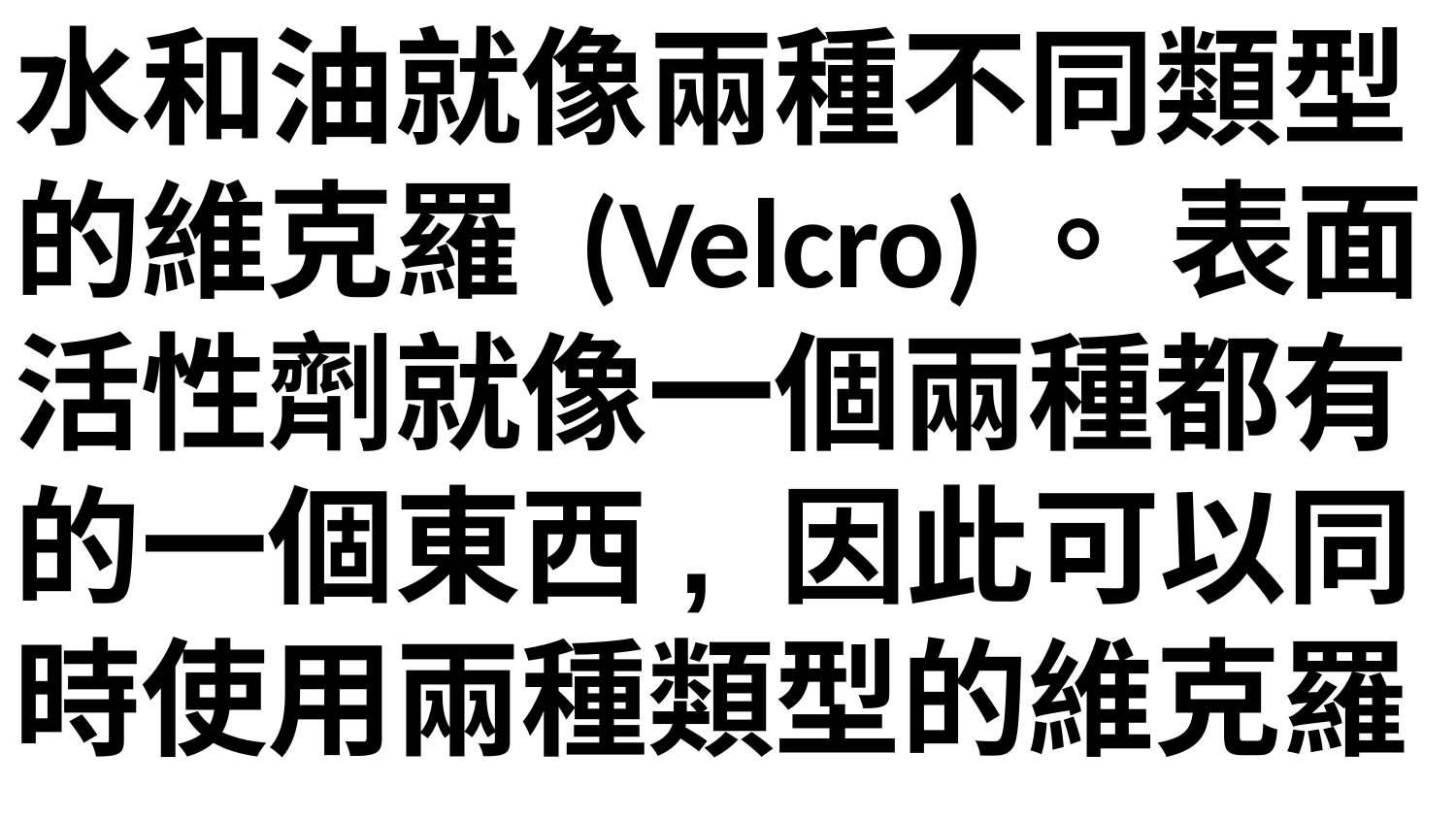

水和油就像兩種不同類型的維克羅 (Velcro)。 表面活性劑就像一個兩種都有的一個東西, 因此可以同時使用兩種類型的維克羅 .